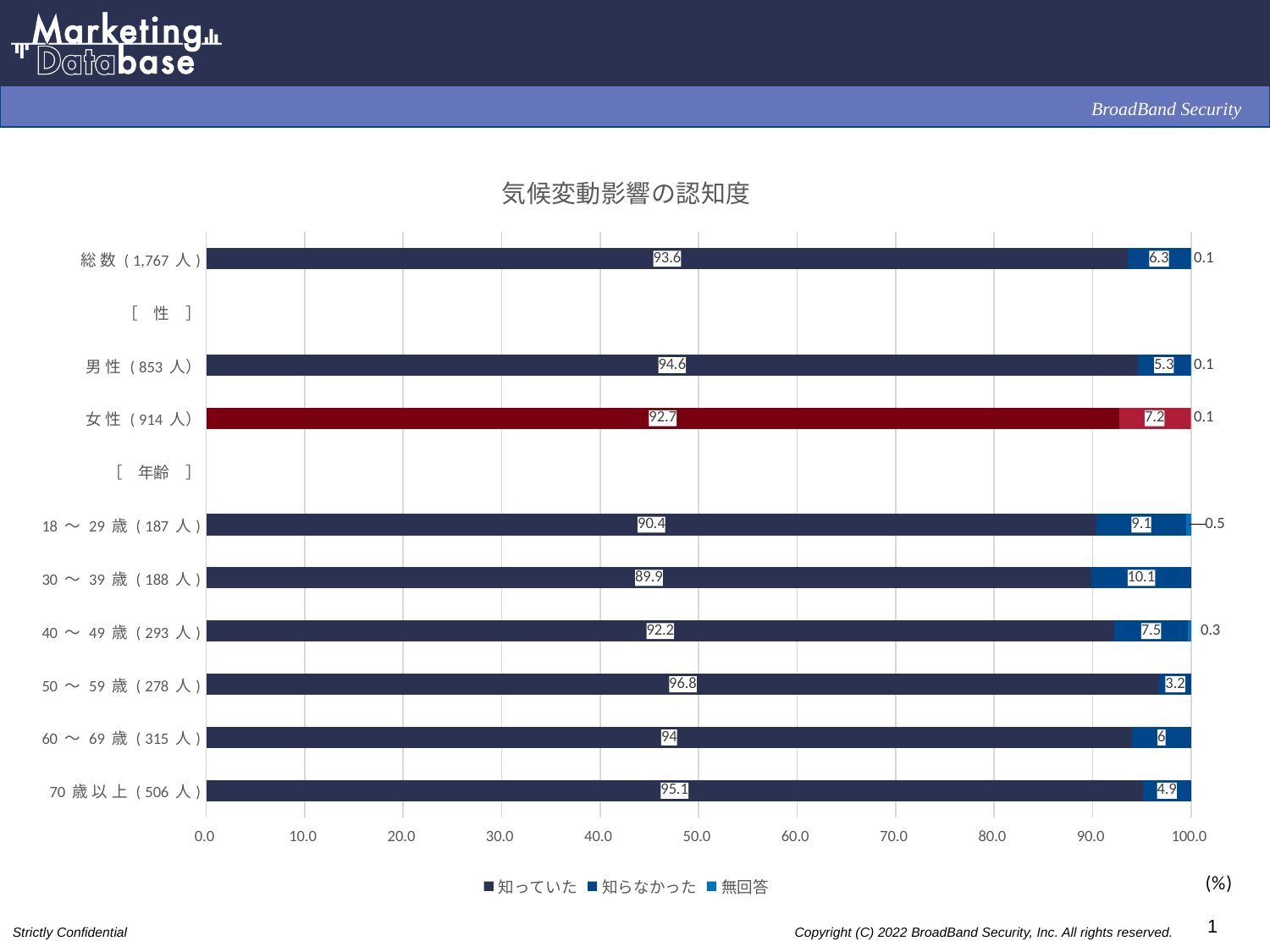

### Chart: 気候変動影響の認知度

| Category | 知っていた | 知らなかった | 無回答 |
|---|---|---|---|
| 総 数 ( 1,767 人) | 93.6 | 6.3 | 0.1 |
| ［　性　］ | None | None | None |
| 男 性 ( 853 人） | 94.6 | 5.3 | 0.1 |
| 女 性 ( 914 人） | 92.7 | 7.2 | 0.1 |
| ［　年齢　］ | None | None | None |
| 18 ～ 29 歳 ( 187 人) | 90.4 | 9.1 | 0.5 |
| 30 ～ 39 歳 ( 188 人) | 89.9 | 10.1 | None |
| 40 ～ 49 歳 ( 293 人) | 92.2 | 7.5 | 0.3 |
| 50 ～ 59 歳 ( 278 人) | 96.8 | 3.2 | None |
| 60 ～ 69 歳 ( 315 人) | 94.0 | 6.0 | None |
| 70 歳 以 上 ( 506 人) | 95.1 | 4.9 | None |